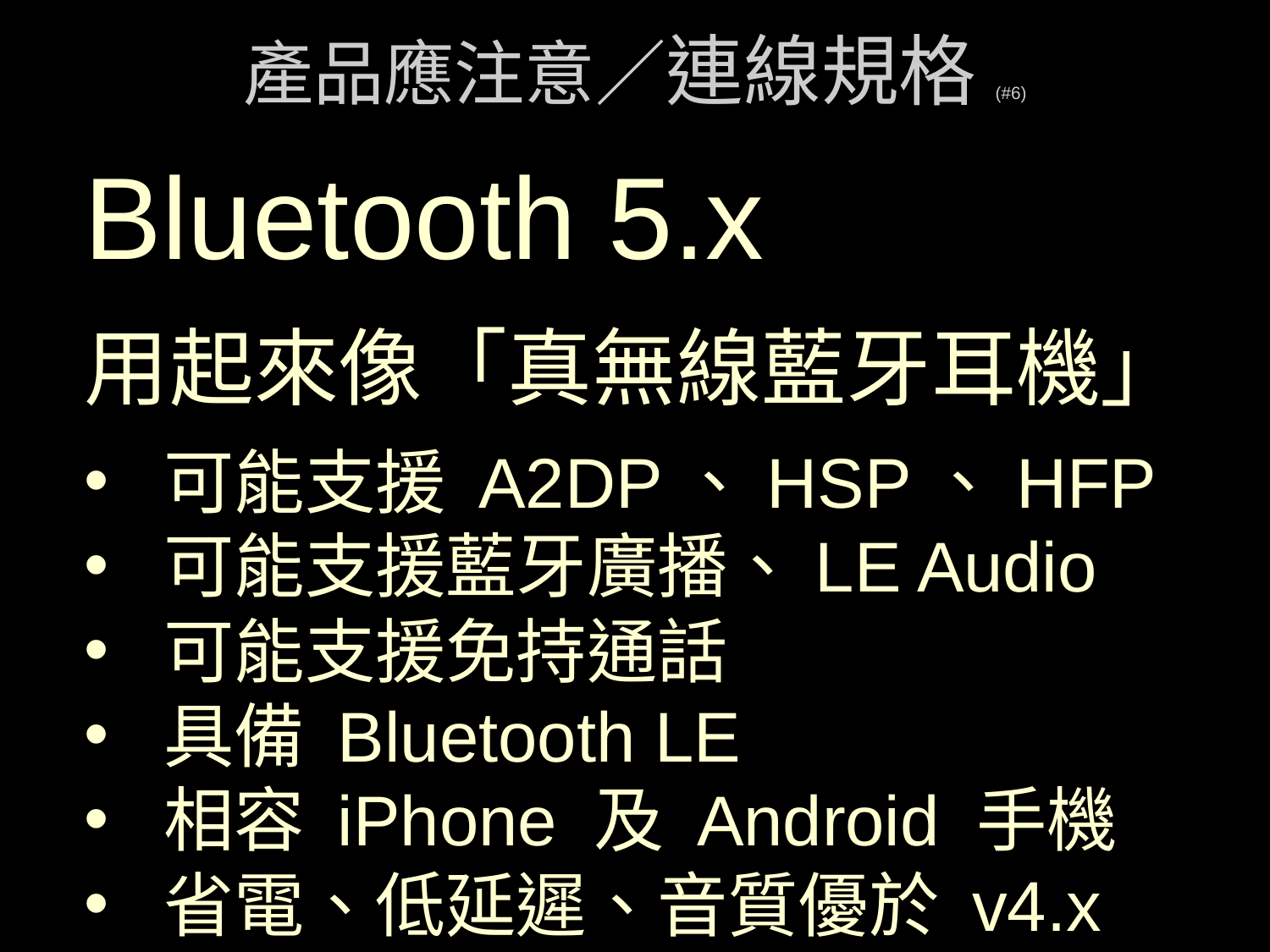

# 產品應注意／連線規格(#6)
Bluetooth 5.x
用起來像「真無線藍牙耳機」
可能支援 A2DP、HSP、HFP
可能支援藍牙廣播、LE Audio
可能支援免持通話
具備 Bluetooth LE
相容 iPhone 及 Android 手機
省電、低延遲、音質優於 v4.x